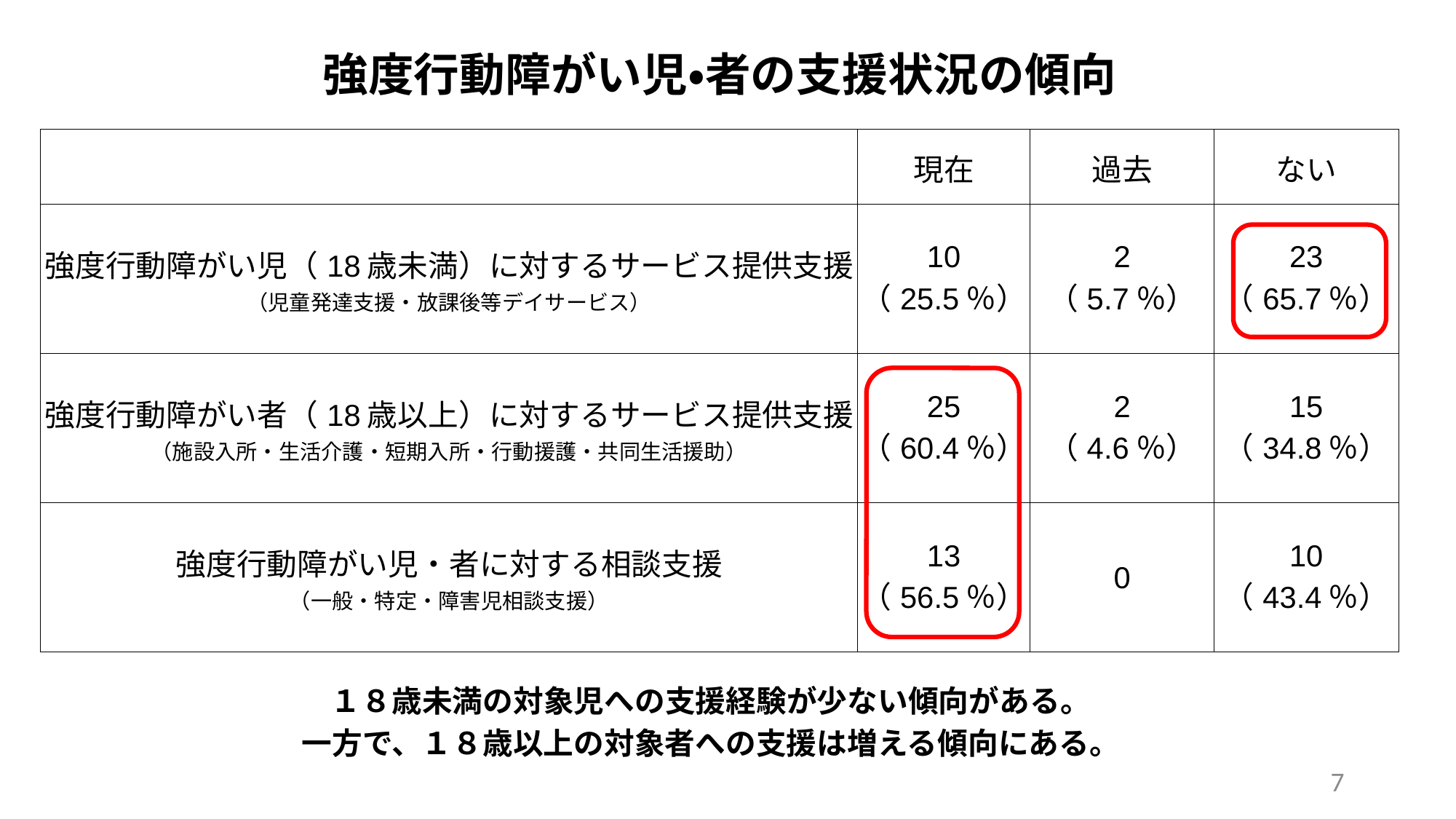

強度行動障がい児・者の支援状況の傾向
|  | 現在 | 過去 | ない |
| --- | --- | --- | --- |
| 強度行動障がい児（18歳未満）に対するサービス提供支援 （児童発達支援・放課後等デイサービス） | 10 （25.5％） | 2 （5.7％） | 23 （65.7％） |
| 強度行動障がい者（18歳以上）に対するサービス提供支援 （施設入所・生活介護・短期入所・行動援護・共同生活援助） | 25 （60.4％） | 2 （4.6％） | 15 （34.8％） |
| 強度行動障がい児・者に対する相談支援 （一般・特定・障害児相談支援） | 13 （56.5％） | 0 | 10 （43.4％） |

１８歳未満の対象児への支援経験が少ない傾向がある。
一方で、１８歳以上の対象者への支援は増える傾向にある。
7